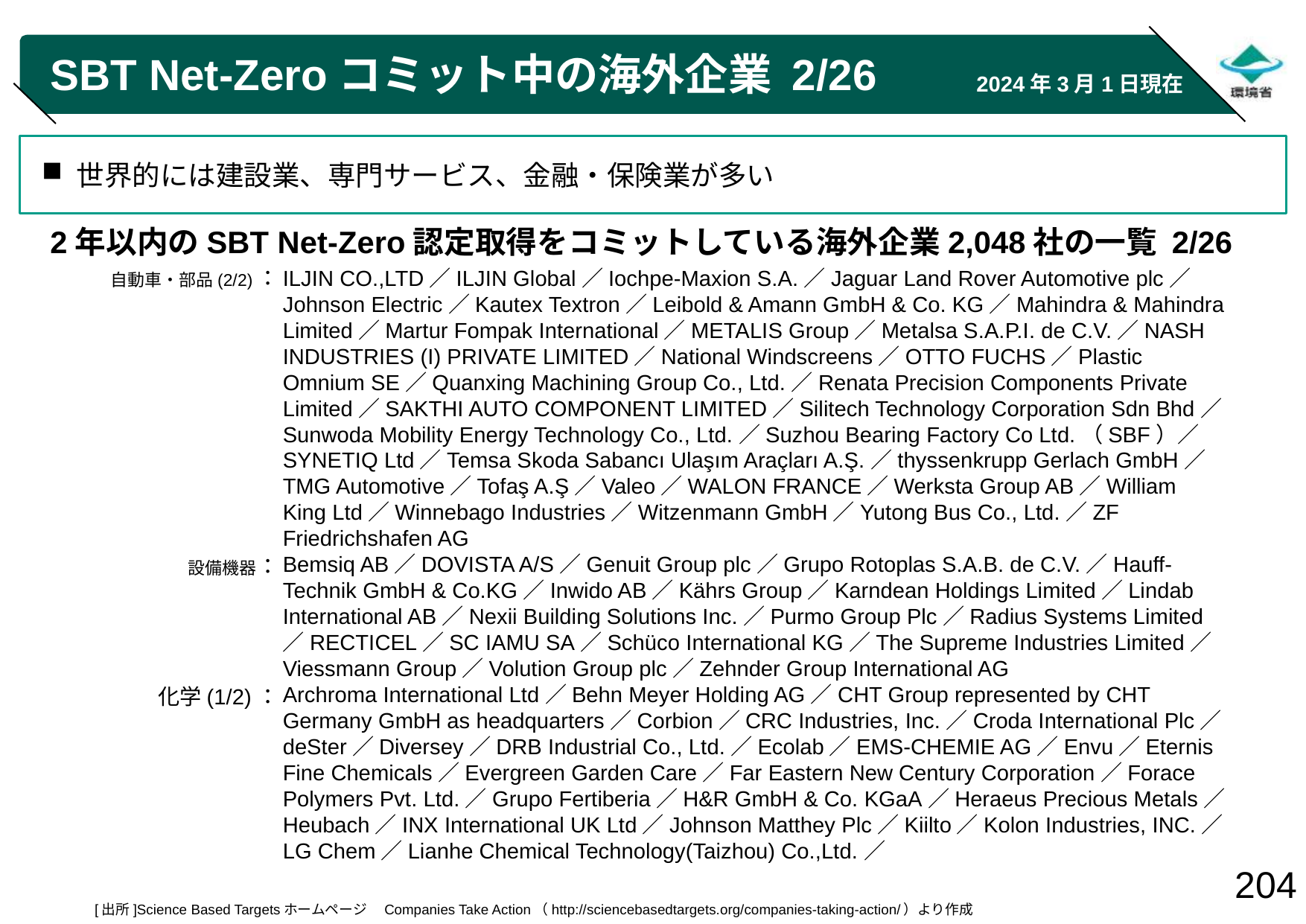

# SBT Net-Zeroコミット中の海外企業 2/26
2024年3月1日現在
世界的には建設業、専門サービス、金融・保険業が多い
2年以内のSBT Net-Zero認定取得をコミットしている海外企業2,048社の一覧 2/26
自動車・部品(2/2)：

設備機器：

化学(1/2)：

ILJIN CO.,LTD／ILJIN Global／Iochpe-Maxion S.A.／Jaguar Land Rover Automotive plc／Johnson Electric／Kautex Textron／Leibold & Amann GmbH & Co. KG／Mahindra & Mahindra Limited／Martur Fompak International／METALIS Group／Metalsa S.A.P.I. de C.V.／NASH INDUSTRIES (I) PRIVATE LIMITED／National Windscreens／OTTO FUCHS／Plastic Omnium SE／Quanxing Machining Group Co., Ltd.／Renata Precision Components Private Limited／SAKTHI AUTO COMPONENT LIMITED／Silitech Technology Corporation Sdn Bhd／Sunwoda Mobility Energy Technology Co., Ltd.／Suzhou Bearing Factory Co Ltd.（SBF）／SYNETIQ Ltd／Temsa Skoda Sabancı Ulaşım Araçları A.Ş.／thyssenkrupp Gerlach GmbH／TMG Automotive／Tofaş A.Ş／Valeo／WALON FRANCE／Werksta Group AB／William King Ltd／Winnebago Industries／Witzenmann GmbH／Yutong Bus Co., Ltd.／ZF Friedrichshafen AG
Bemsiq AB／DOVISTA A/S／Genuit Group plc／Grupo Rotoplas S.A.B. de C.V.／Hauff-Technik GmbH & Co.KG／Inwido AB／Kährs Group／Karndean Holdings Limited／Lindab International AB／Nexii Building Solutions Inc.／Purmo Group Plc／Radius Systems Limited／RECTICEL／SC IAMU SA／Schüco International KG／The Supreme Industries Limited／Viessmann Group／Volution Group plc／Zehnder Group International AG
Archroma International Ltd／Behn Meyer Holding AG／CHT Group represented by CHT Germany GmbH as headquarters／Corbion／CRC Industries, Inc.／Croda International Plc／deSter／Diversey／DRB Industrial Co., Ltd.／Ecolab／EMS-CHEMIE AG／Envu／Eternis Fine Chemicals／Evergreen Garden Care／Far Eastern New Century Corporation／Forace Polymers Pvt. Ltd.／Grupo Fertiberia／H&R GmbH & Co. KGaA／Heraeus Precious Metals／Heubach／INX International UK Ltd／Johnson Matthey Plc／Kiilto／Kolon Industries, INC.／LG Chem／Lianhe Chemical Technology(Taizhou) Co.,Ltd.／
[出所]Science Based Targetsホームページ　Companies Take Action（http://sciencebasedtargets.org/companies-taking-action/）より作成